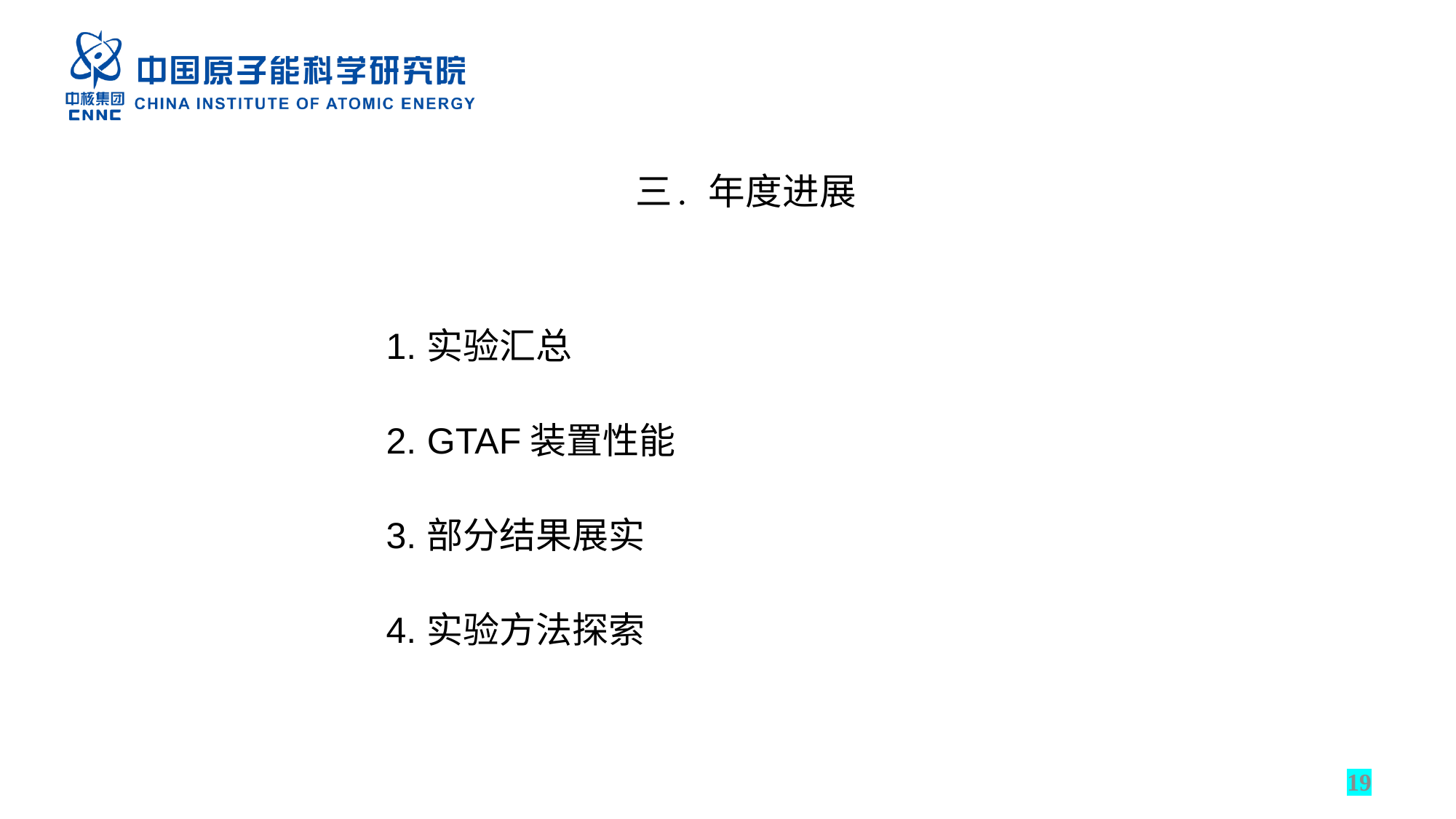

三.  年度进展
实验汇总
GTAF装置性能
部分结果展实
实验方法探索
19